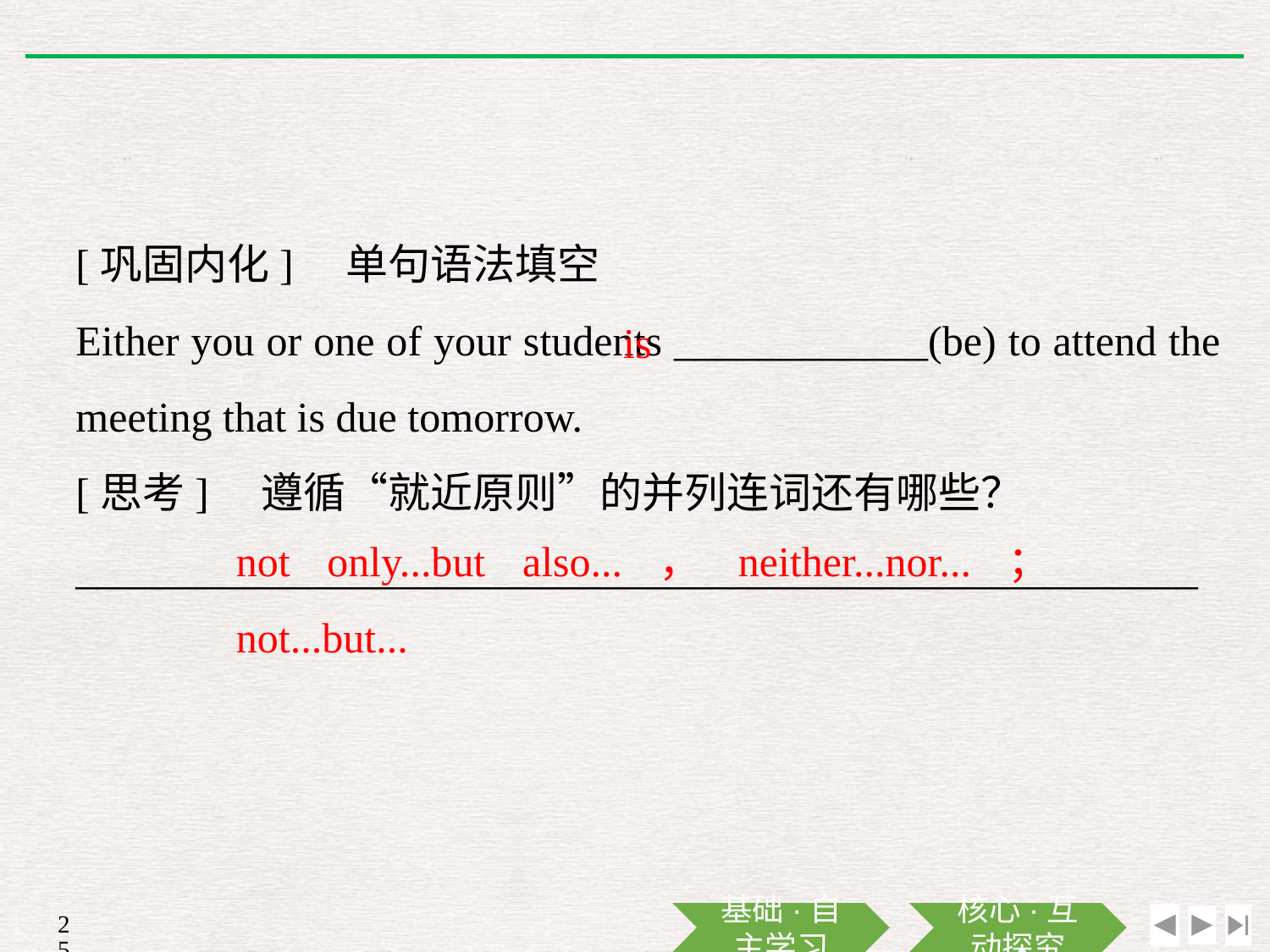

[巩固内化]　单句语法填空
Either you or one of your students ____________(be) to attend the meeting that is due tomorrow.
[思考]　遵循“就近原则”的并列连词还有哪些？
_____________________________________________________
is
not only...but also...，neither...nor...；not...but...